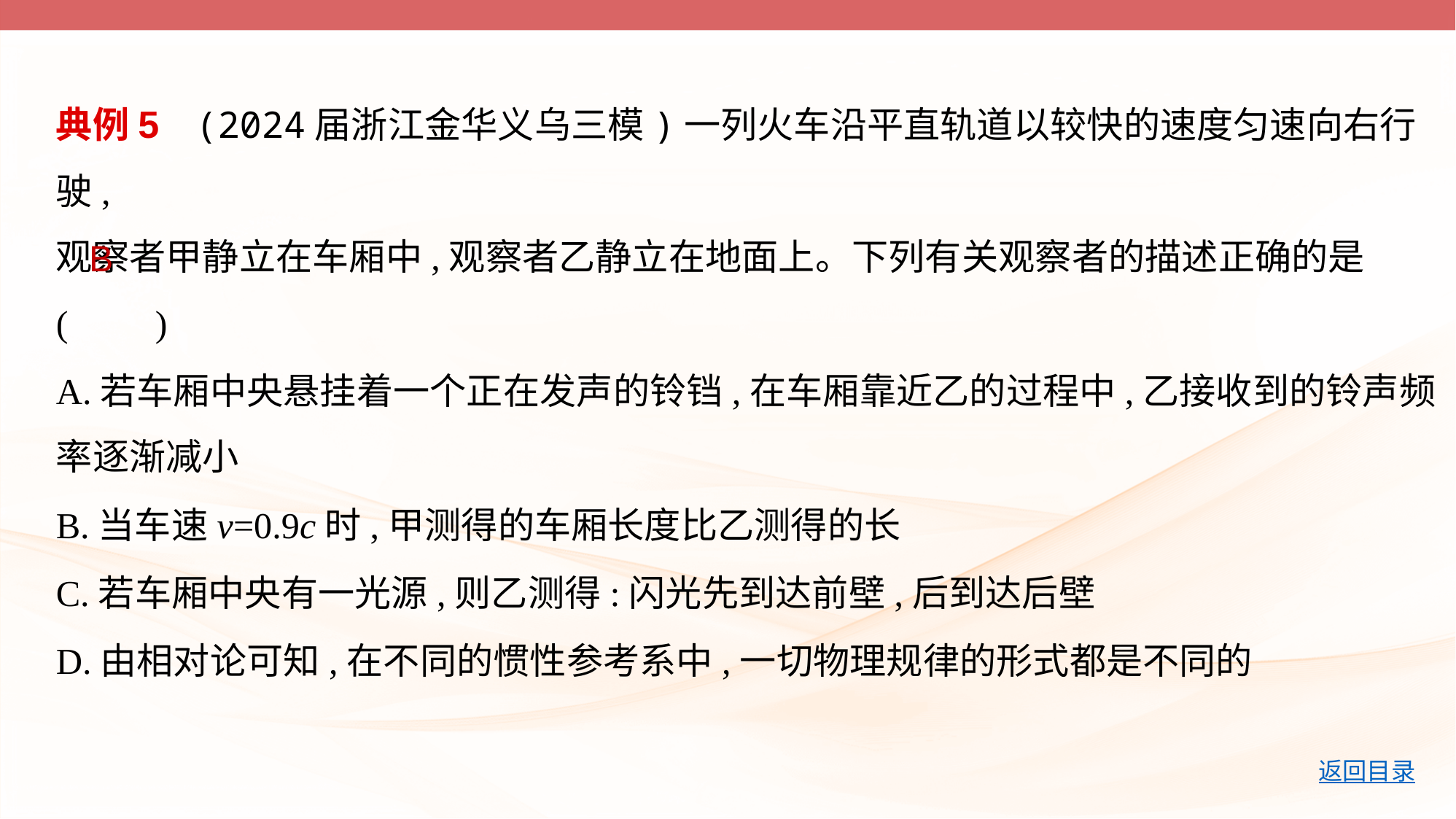

典例5    (2024届浙江金华义乌三模)一列火车沿平直轨道以较快的速度匀速向右行驶,
观察者甲静立在车厢中,观察者乙静立在地面上。下列有关观察者的描述正确的是
(　    )
A.若车厢中央悬挂着一个正在发声的铃铛,在车厢靠近乙的过程中,乙接收到的铃声频
率逐渐减小
B.当车速v=0.9c时,甲测得的车厢长度比乙测得的长
C.若车厢中央有一光源,则乙测得:闪光先到达前壁,后到达后壁
D.由相对论可知,在不同的惯性参考系中,一切物理规律的形式都是不同的
B